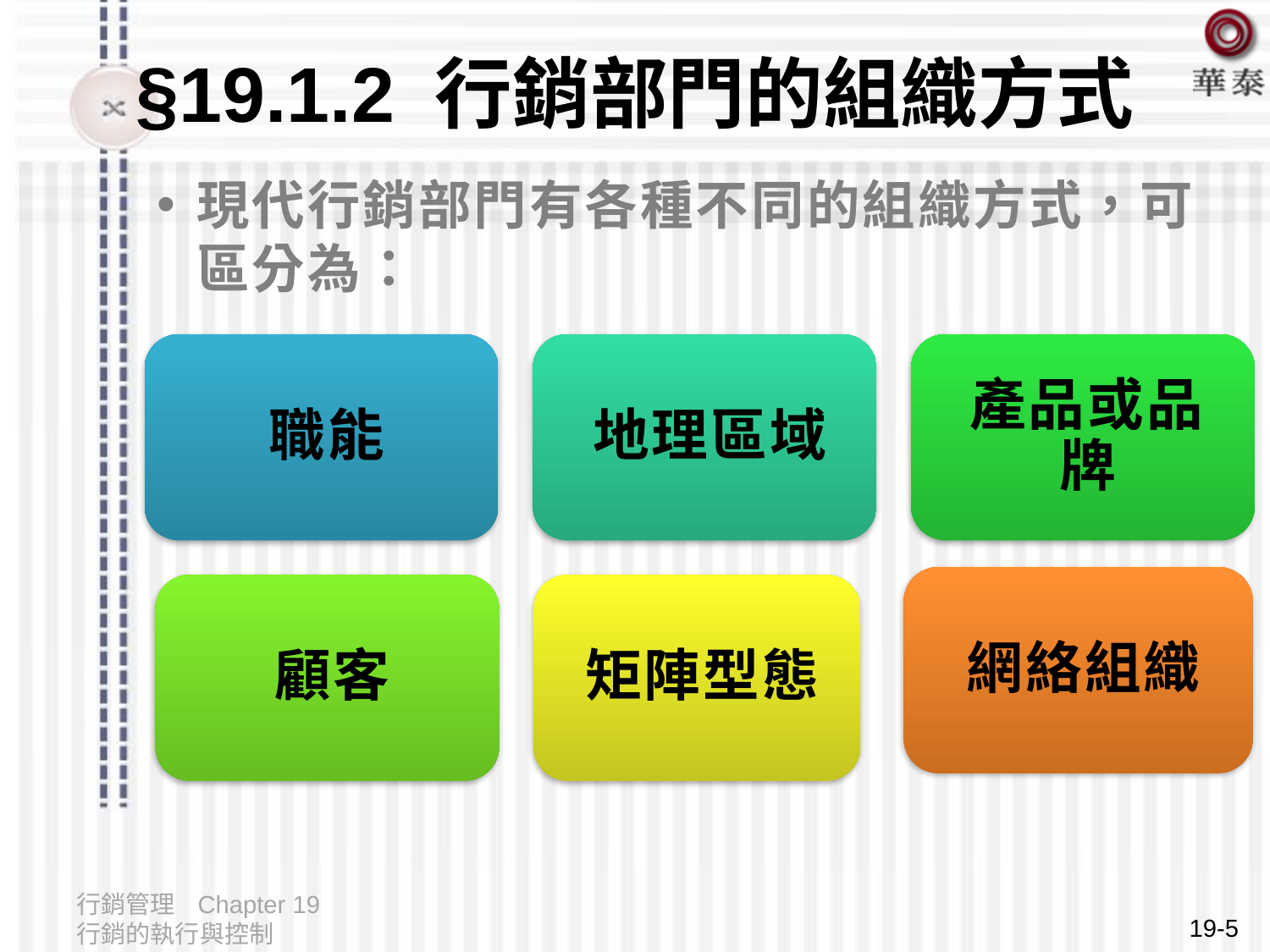

# §19.1.2 行銷部門的組織方式
現代行銷部門有各種不同的組織方式，可區分為：
職能
地理區域
產品或品牌
顧客
矩陣型態
網絡組織
行銷管理   Chapter 19   行銷的執行與控制
19-5